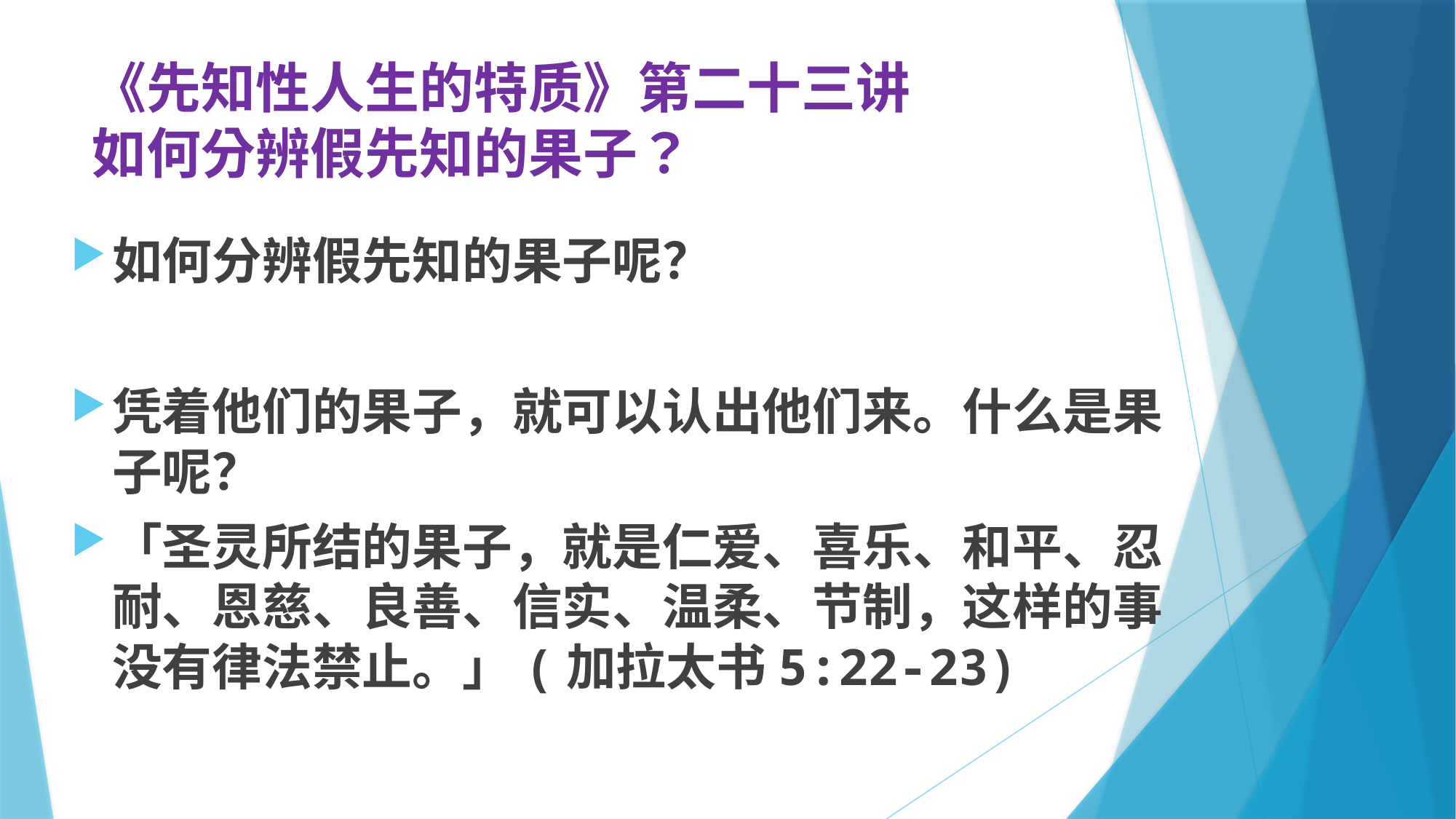

# 《先知性人生的特质》第二十三讲 如何分辨假先知的果子？
如何分辨假先知的果子呢？

凭着他们的果子，就可以认出他们来。什么是果子呢？
「圣灵所结的果子，就是仁爱、喜乐、和平、忍耐、恩慈、良善、信实、温柔、节制，这样的事没有律法禁止。」(加拉太书5:22-23)